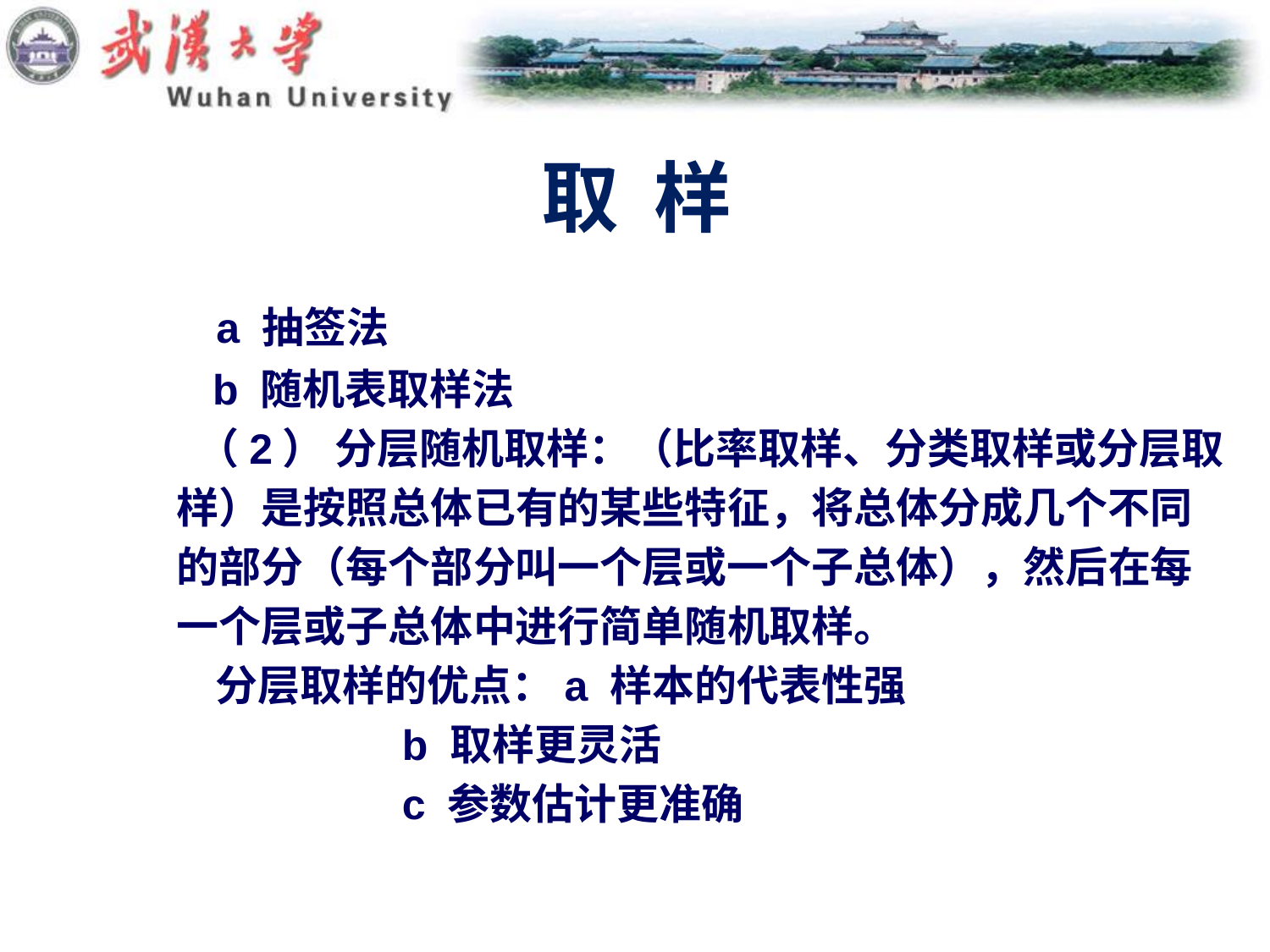

# 取  样
   a 抽签法
   b 随机表取样法
 （2） 分层随机取样：（比率取样、分类取样或分层取
样）是按照总体已有的某些特征，将总体分成几个不同
的部分（每个部分叫一个层或一个子总体），然后在每
一个层或子总体中进行简单随机取样。
   分层取样的优点：a 样本的代表性强
                   b 取样更灵活
                   c 参数估计更准确